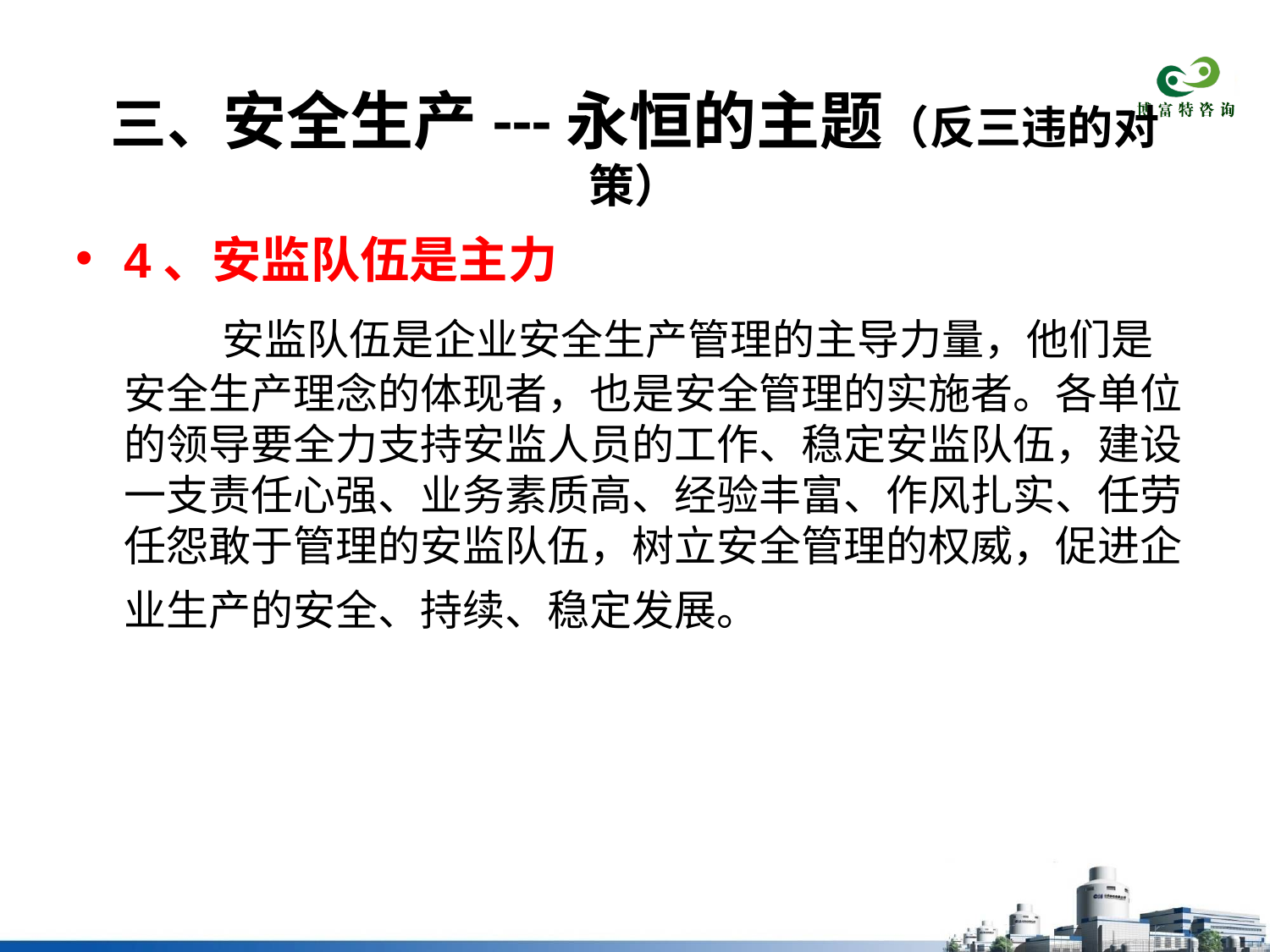

# 三、安全生产---永恒的主题（反三违的对策）
4、安监队伍是主力
   　   安监队伍是企业安全生产管理的主导力量，他们是安全生产理念的体现者，也是安全管理的实施者。各单位的领导要全力支持安监人员的工作、稳定安监队伍，建设一支责任心强、业务素质高、经验丰富、作风扎实、任劳任怨敢于管理的安监队伍，树立安全管理的权威，促进企业生产的安全、持续、稳定发展。